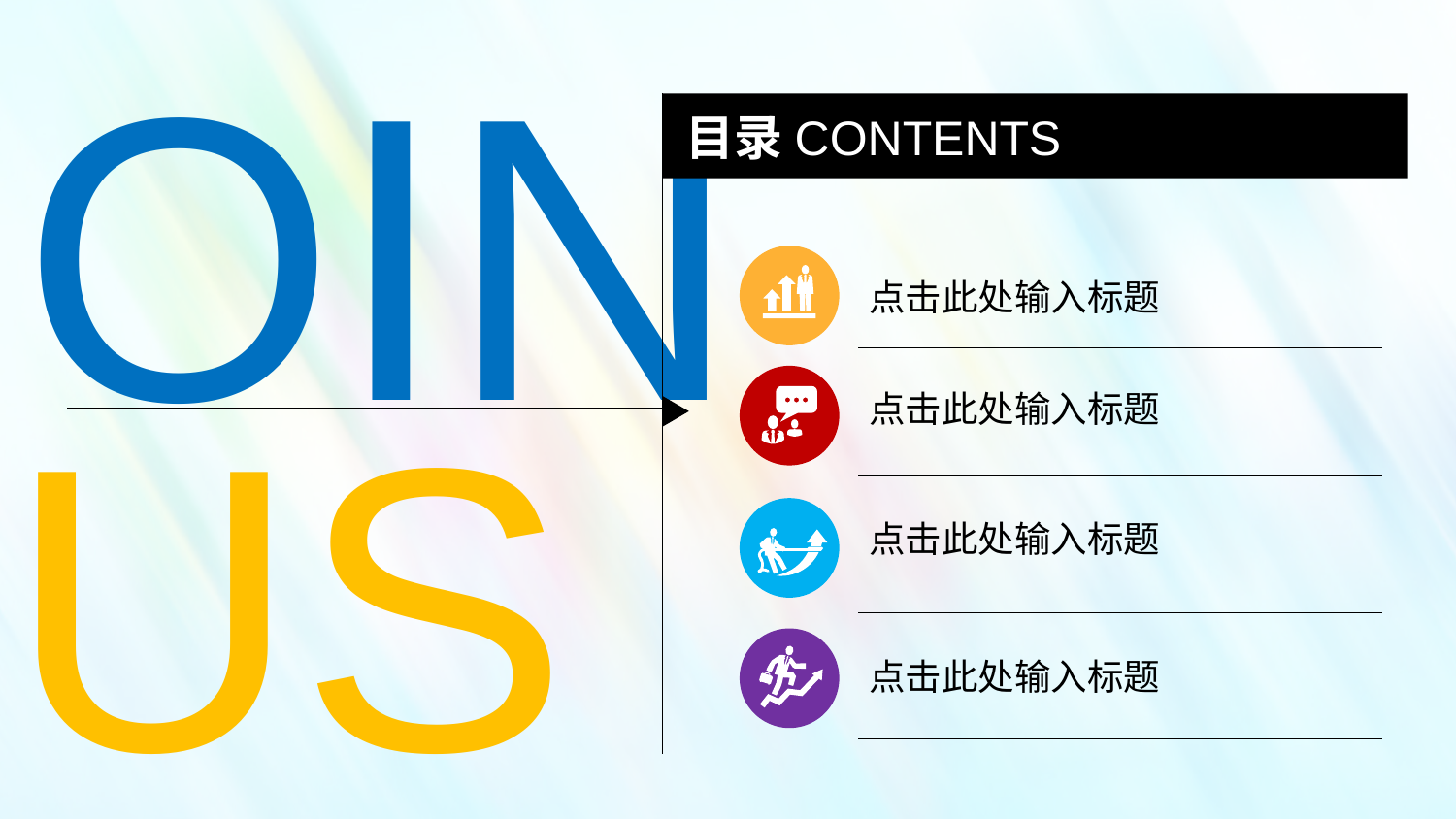

JOIN

目录CONTENTS

点击此处输入标题
US

点击此处输入标题

点击此处输入标题

点击此处输入标题